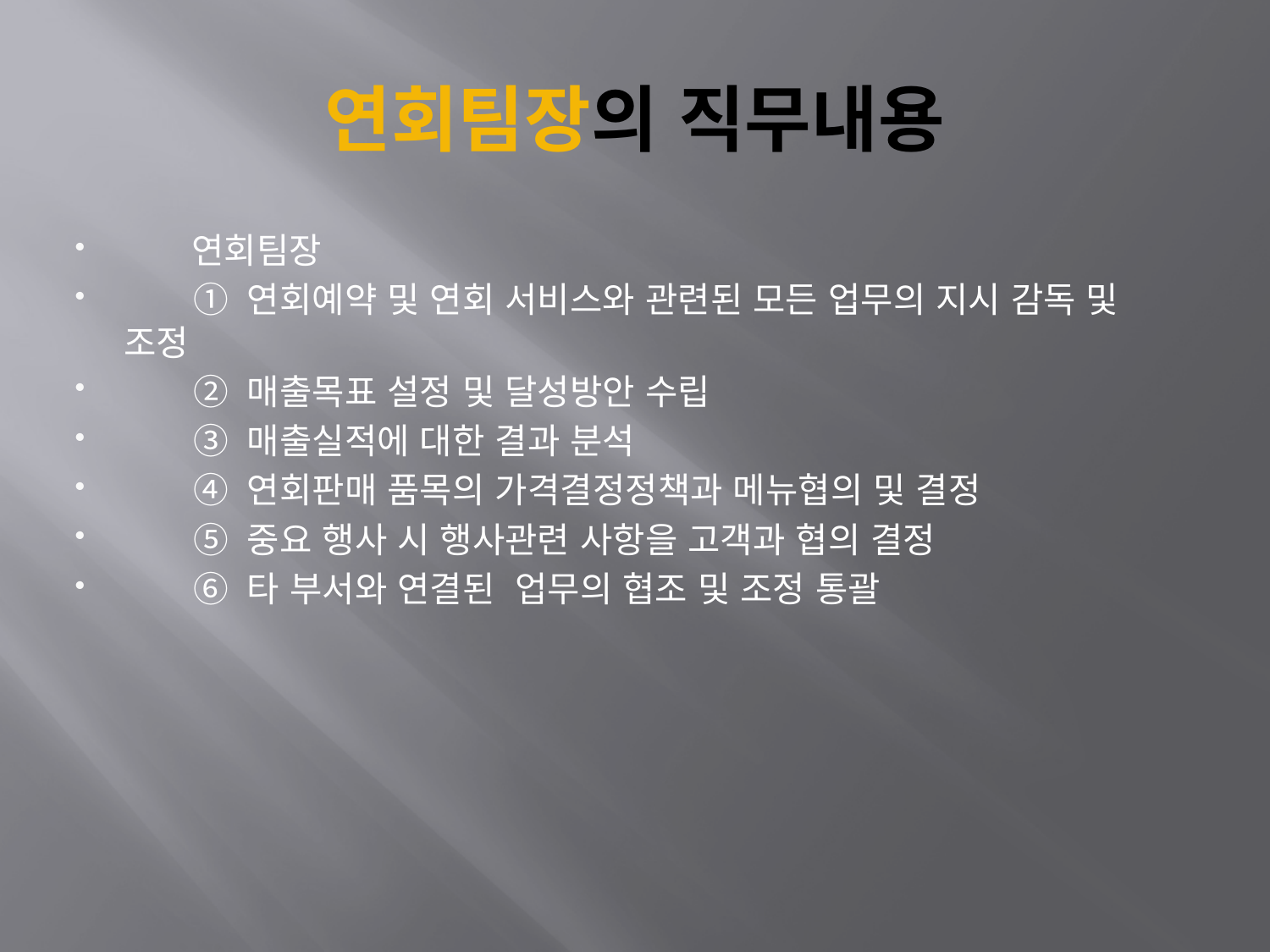

# 연회팀장의 직무내용
      연회팀장
       ① 연회예약 및 연회 서비스와 관련된 모든 업무의 지시 감독 및 조정
       ② 매출목표 설정 및 달성방안 수립
       ③ 매출실적에 대한 결과 분석
       ④ 연회판매 품목의 가격결정정책과 메뉴협의 및 결정
       ⑤ 중요 행사 시 행사관련 사항을 고객과 협의 결정
       ⑥ 타 부서와 연결된  업무의 협조 및 조정 통괄